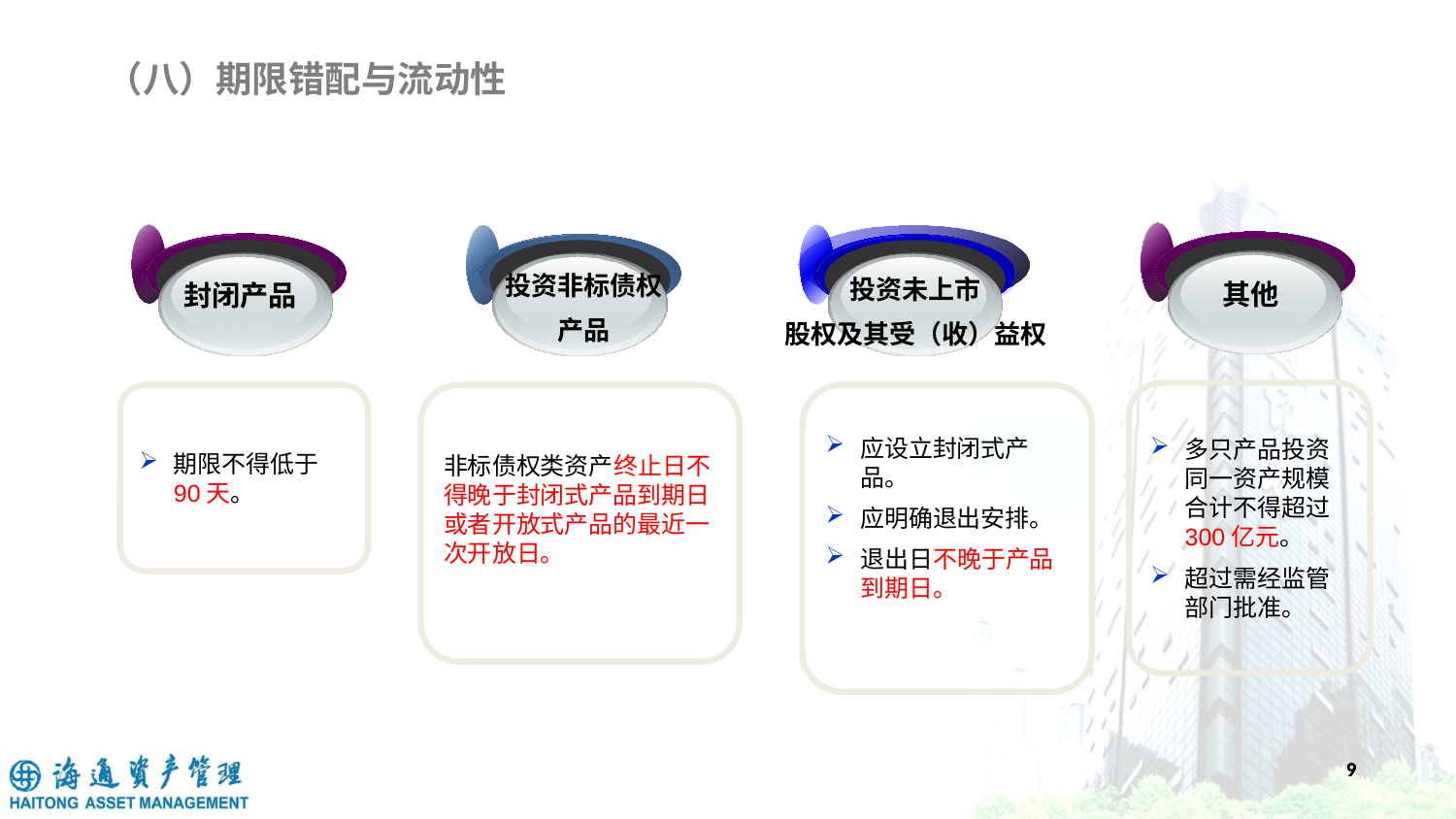

（八）期限错配与流动性

投资非标债权
产品
投资未上市
股权及其受（收）益权
其他
封闭产品
多只产品投资同一资产规模合计不得超过300亿元。
超过需经监管部门批准。
期限不得低于90天。
非标债权类资产终止日不得晚于封闭式产品到期日或者开放式产品的最近一次开放日。

应设立封闭式产品。
应明确退出安排。
退出日不晚于产品到期日。

9
9